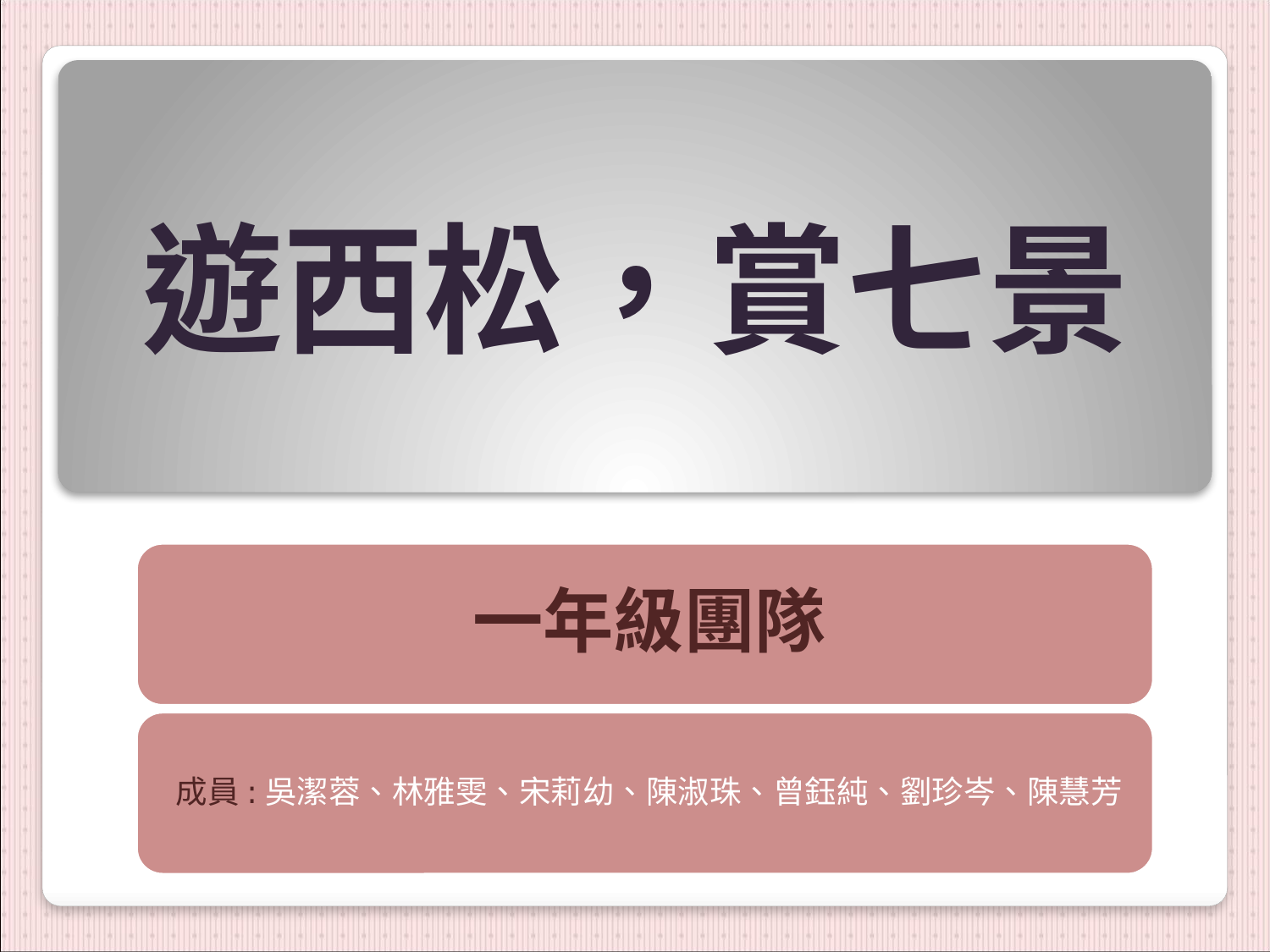

# 遊西松，賞七景

一年級團隊

成員:吳潔蓉、林雅雯、宋莉幼、陳淑珠、曾鈺純、劉珍岑、陳慧芳